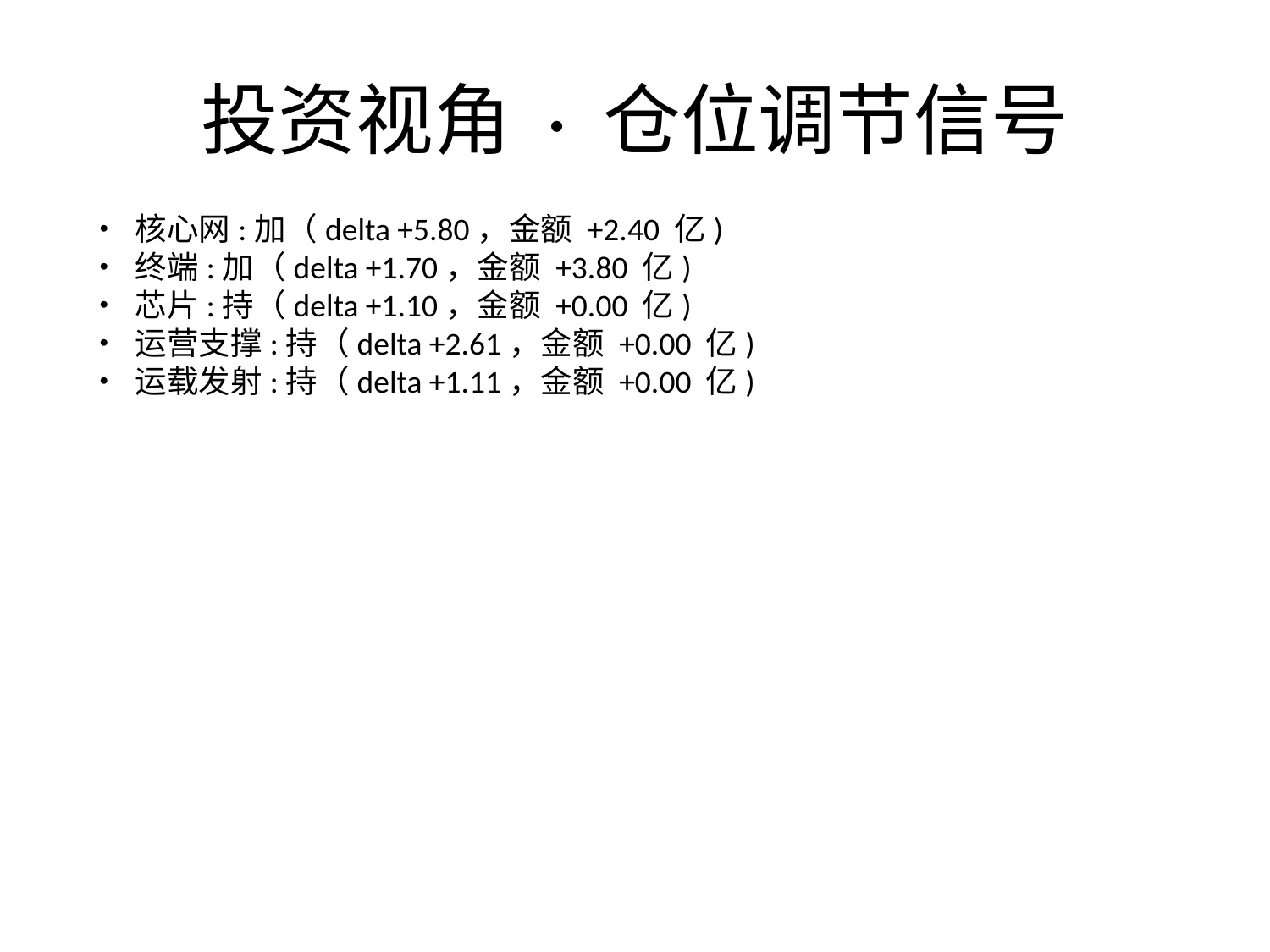

# 投资视角 · 仓位调节信号
• 核心网:加（delta +5.80，金额 +2.40 亿)
• 终端:加（delta +1.70，金额 +3.80 亿)
• 芯片:持（delta +1.10，金额 +0.00 亿)
• 运营支撑:持（delta +2.61，金额 +0.00 亿)
• 运载发射:持（delta +1.11，金额 +0.00 亿)